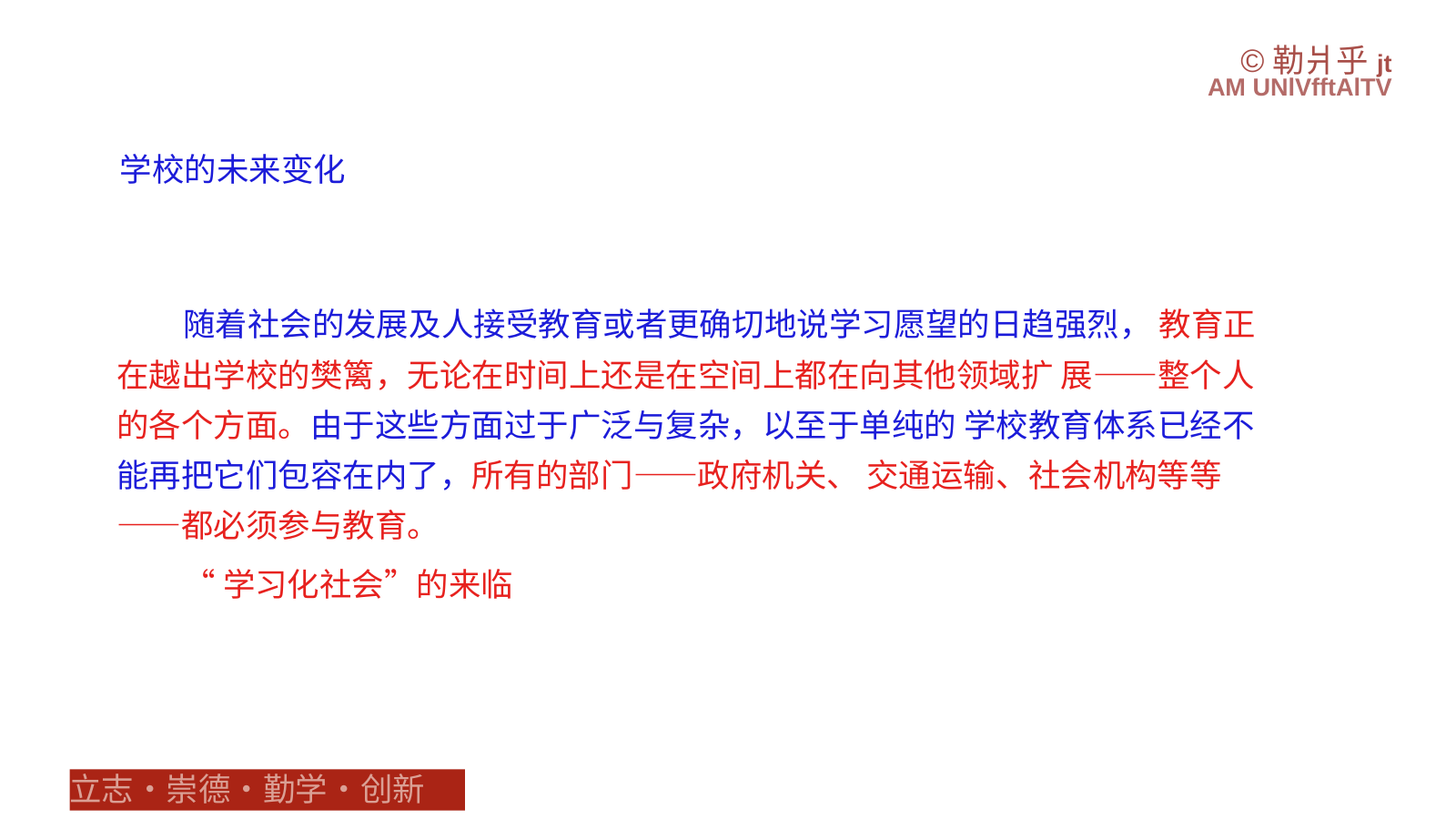

©勒爿乎jt
AM UNlVfftAlTV
学校的未来变化
随着社会的发展及人接受教育或者更确切地说学习愿望的日趋强烈， 教育正在越出学校的樊篱，无论在时间上还是在空间上都在向其他领域扩 展——整个人的各个方面。由于这些方面过于广泛与复杂，以至于单纯的 学校教育体系已经不能再把它们包容在内了，所有的部门——政府机关、 交通运输、社会机构等等——都必须参与教育。
“学习化社会”的来临
立志•崇德•勤学•创新